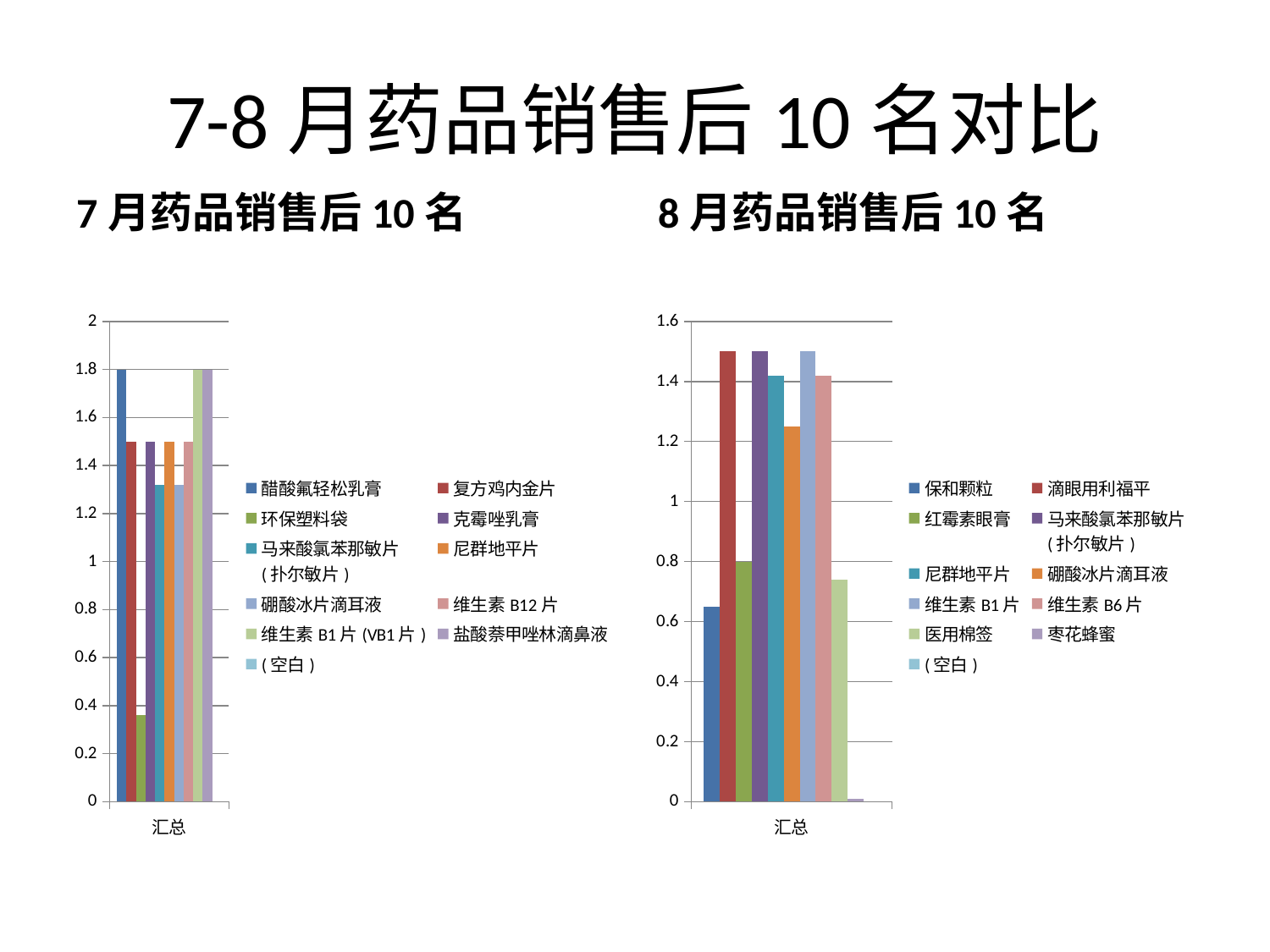

# 7-8月药品销售后10名对比
7月药品销售后10名

8月药品销售后10名

### Chart

| Category | 醋酸氟轻松乳膏 | 复方鸡内金片 | 环保塑料袋 | 克霉唑乳膏 | 马来酸氯苯那敏片(扑尔敏片) | 尼群地平片 | 硼酸冰片滴耳液 | 维生素B12片 | 维生素B1片(VB1片) | 盐酸萘甲唑林滴鼻液 | (空白) |
|---|---|---|---|---|---|---|---|---|---|---|---|
| 汇总 | 1.8 | 1.5 | 0.36 | 1.5 | 1.32 | 1.5 | 1.32 | 1.5 | 1.8 | 1.8 | None |

### Chart

| Category | 保和颗粒 | 滴眼用利福平 | 红霉素眼膏 | 马来酸氯苯那敏片(扑尔敏片) | 尼群地平片 | 硼酸冰片滴耳液 | 维生素B1片 | 维生素B6片 | 医用棉签 | 枣花蜂蜜 | (空白) |
|---|---|---|---|---|---|---|---|---|---|---|---|
| 汇总 | 0.65 | 1.5 | 0.8 | 1.5 | 1.42 | 1.25 | 1.5 | 1.42 | 0.74 | 0.01 | None |